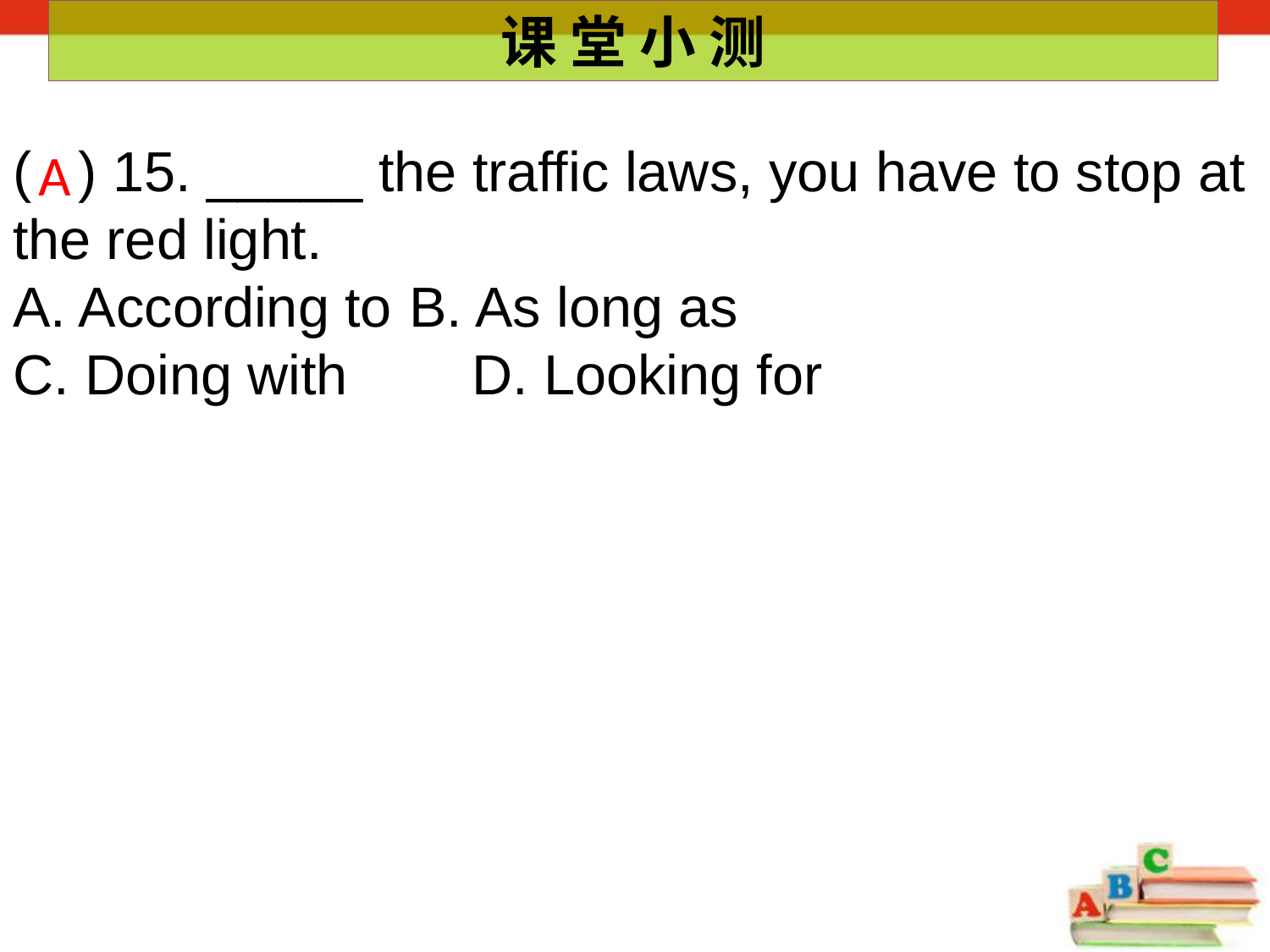

课 堂 小 测
(   ) 15. _____ the traffic laws, you have to stop at the red light.
A. According to	 B. As long as
C. Doing with	     D. Looking for
A